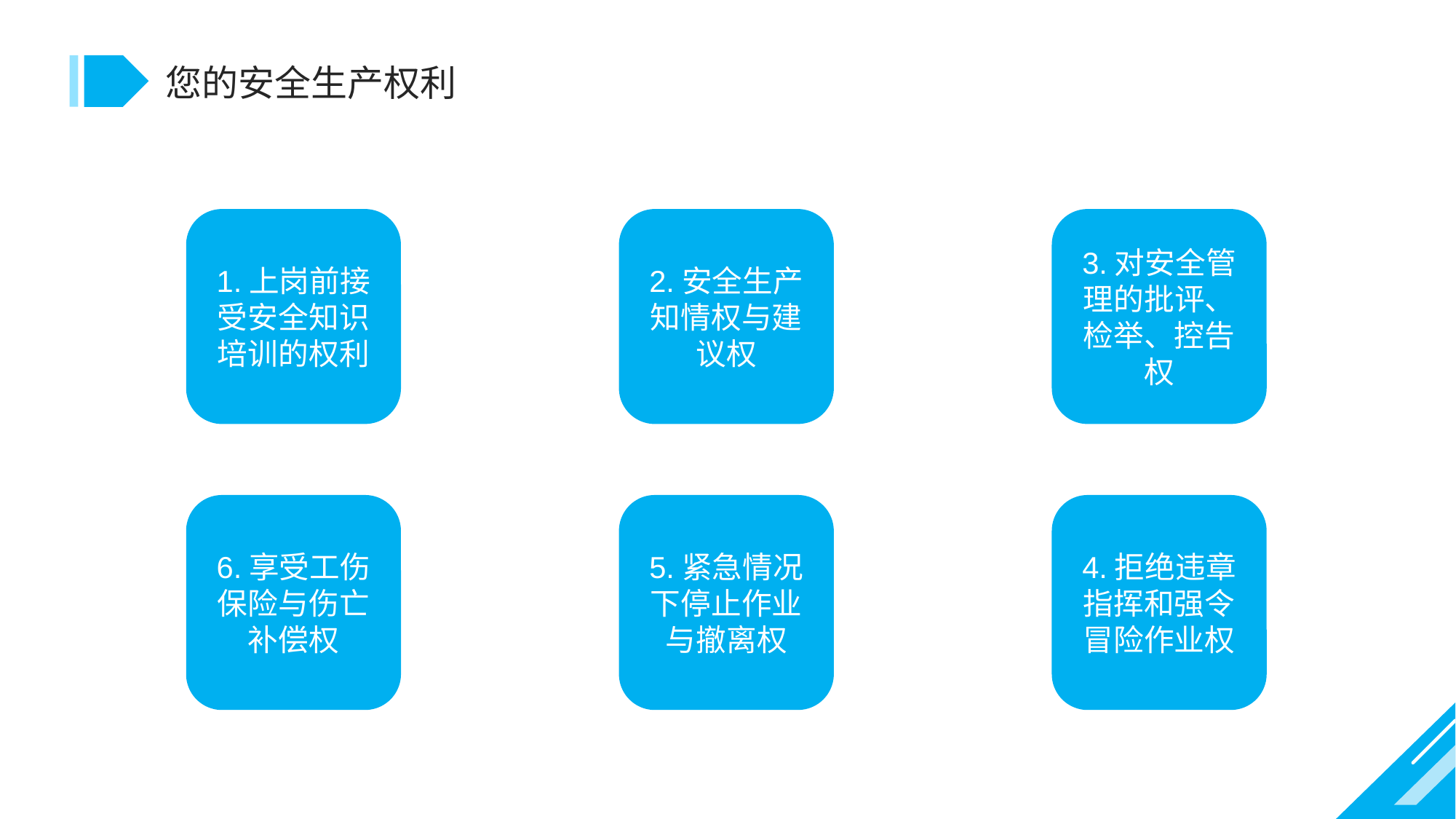

您的安全生产权利
1.上岗前接受安全知识培训的权利
2.安全生产知情权与建议权
3.对安全管理的批评、检举、控告权
6.享受工伤保险与伤亡补偿权
5.紧急情况下停止作业与撤离权
4.拒绝违章指挥和强令冒险作业权